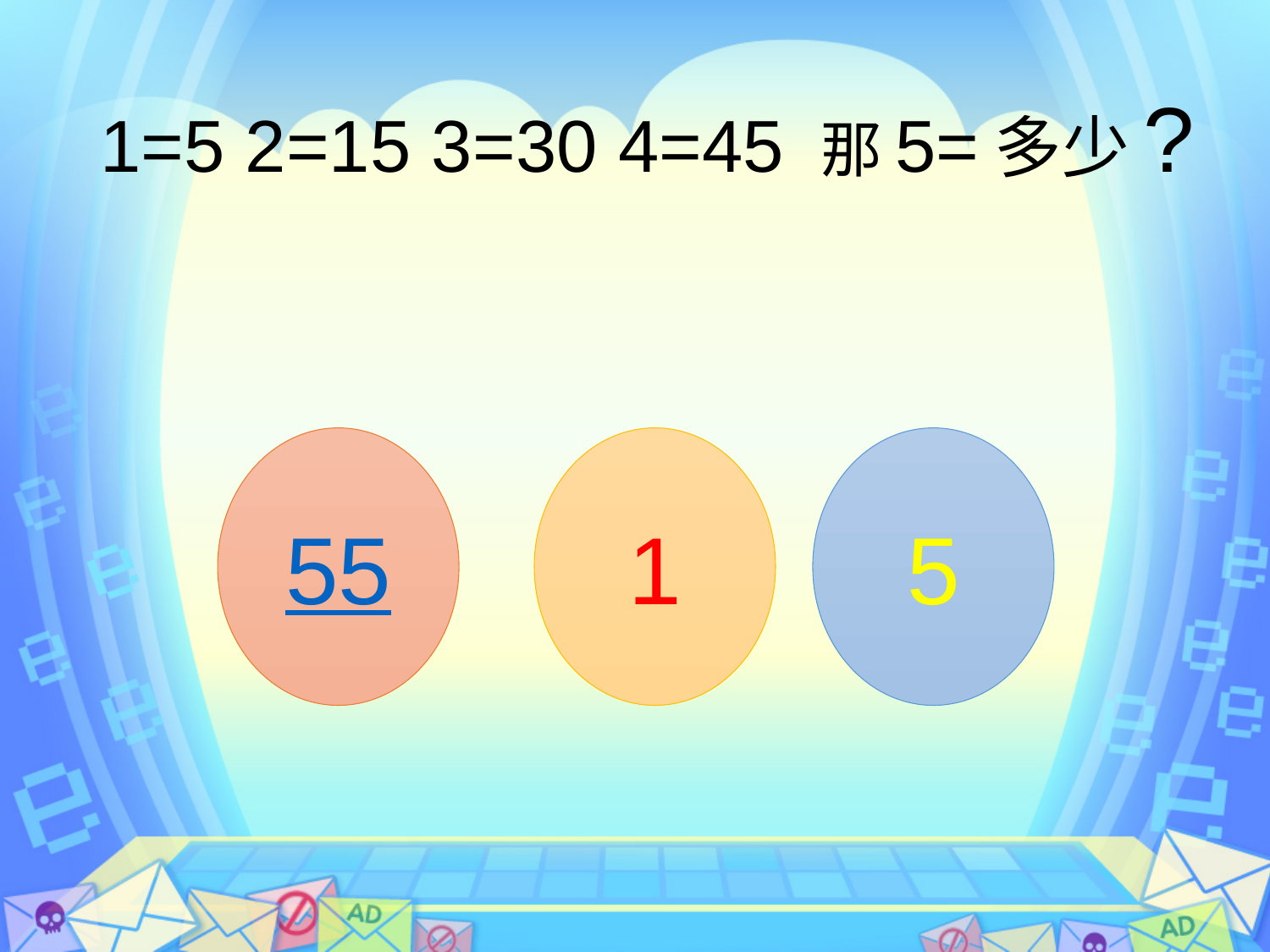

# 1=5 2=15 3=30 4=45 那5=多少?
1
5
55